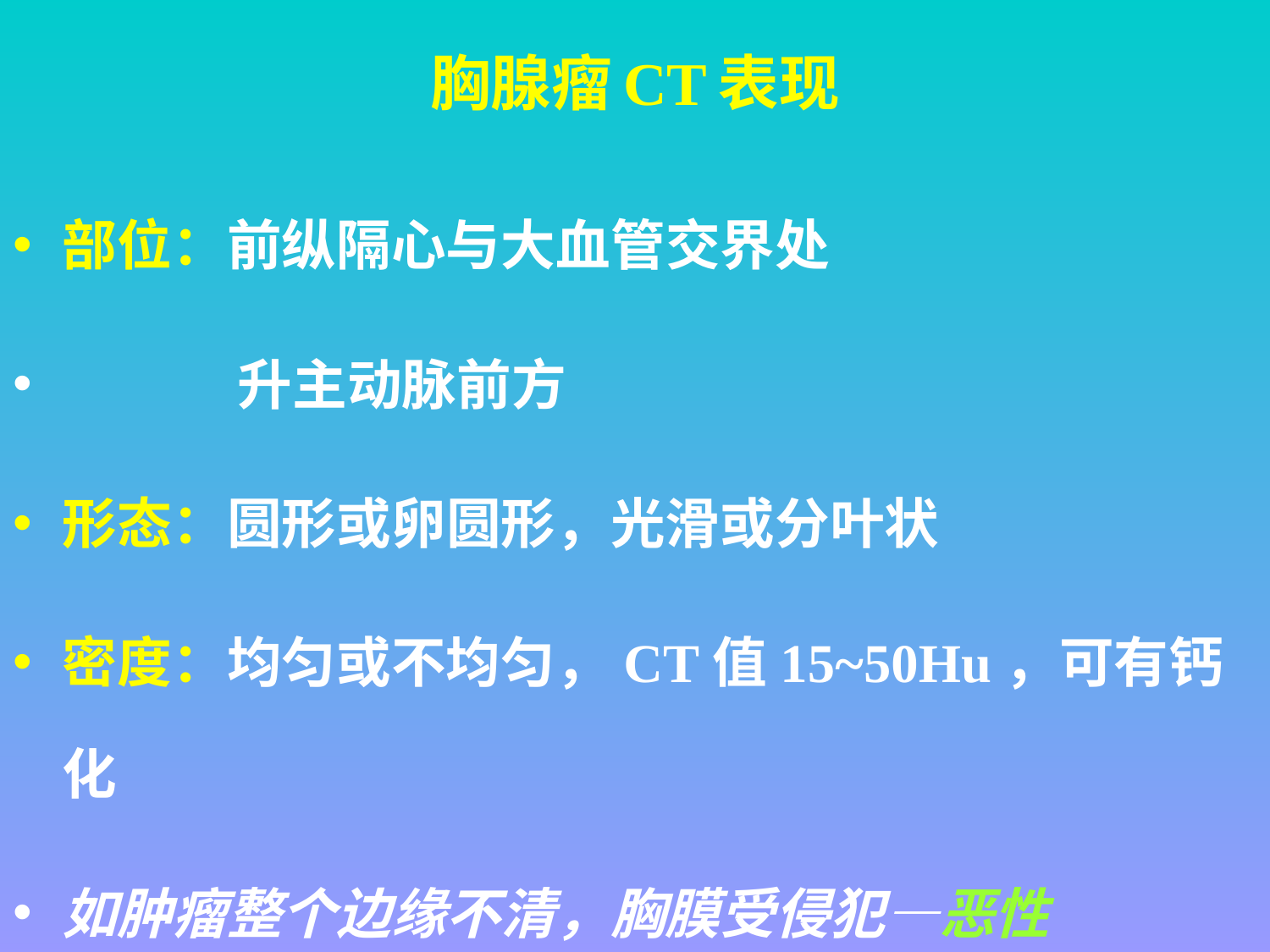

# 胸腺瘤CT表现
部位：前纵隔心与大血管交界处
             升主动脉前方
形态：圆形或卵圆形，光滑或分叶状
密度：均匀或不均匀，CT值15~50Hu，可有钙化
如肿瘤整个边缘不清，胸膜受侵犯—恶性